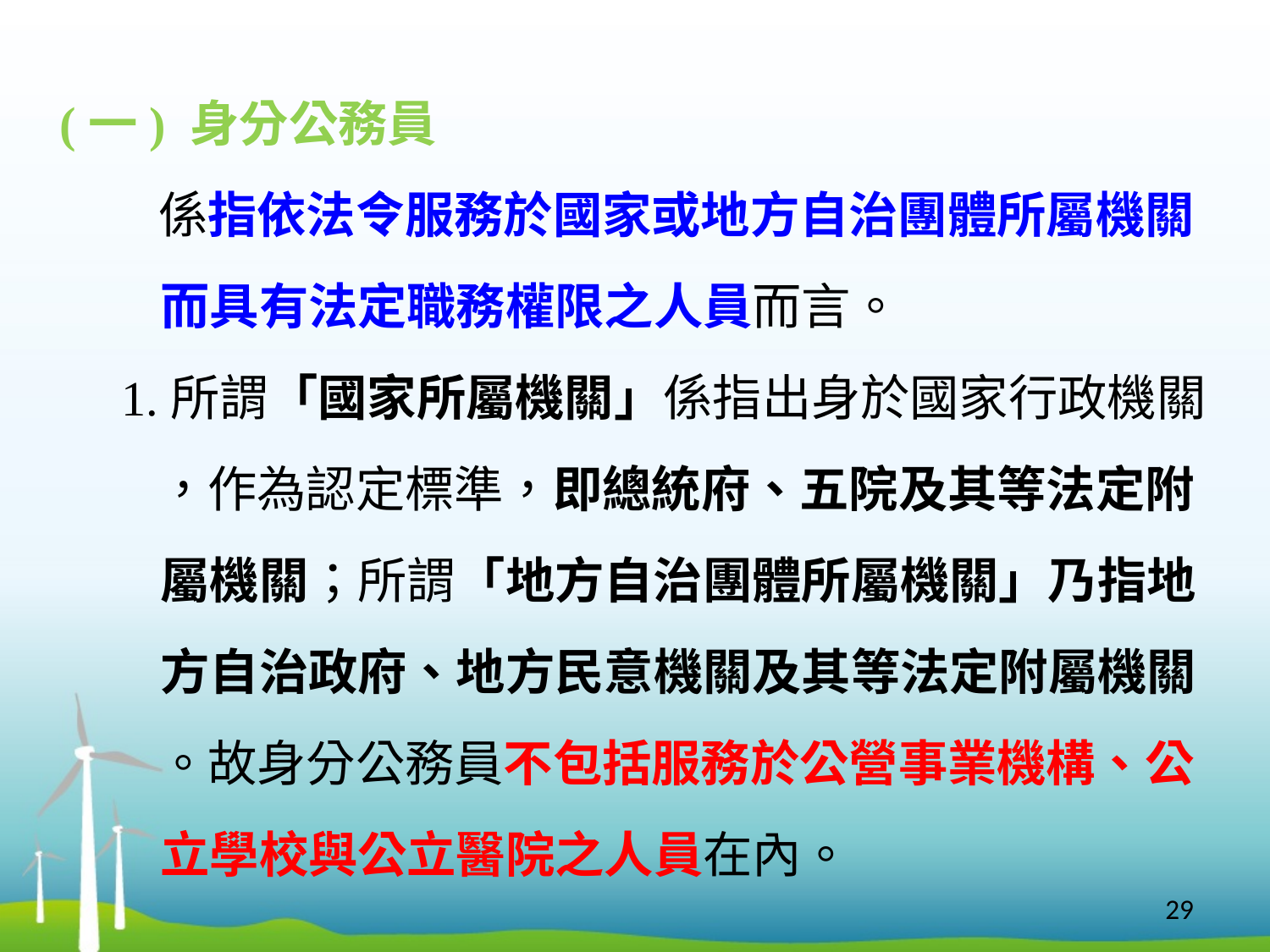

(一) 身分公務員
         係指依法令服務於國家或地方自治團體所屬機關
         而具有法定職務權限之人員而言。
      1.所謂「國家所屬機關」係指出身於國家行政機關
         ，作為認定標準，即總統府、五院及其等法定附
         屬機關；所謂「地方自治團體所屬機關」乃指地
         方自治政府、地方民意機關及其等法定附屬機關
         。故身分公務員不包括服務於公營事業機構、公
         立學校與公立醫院之人員在內。

29